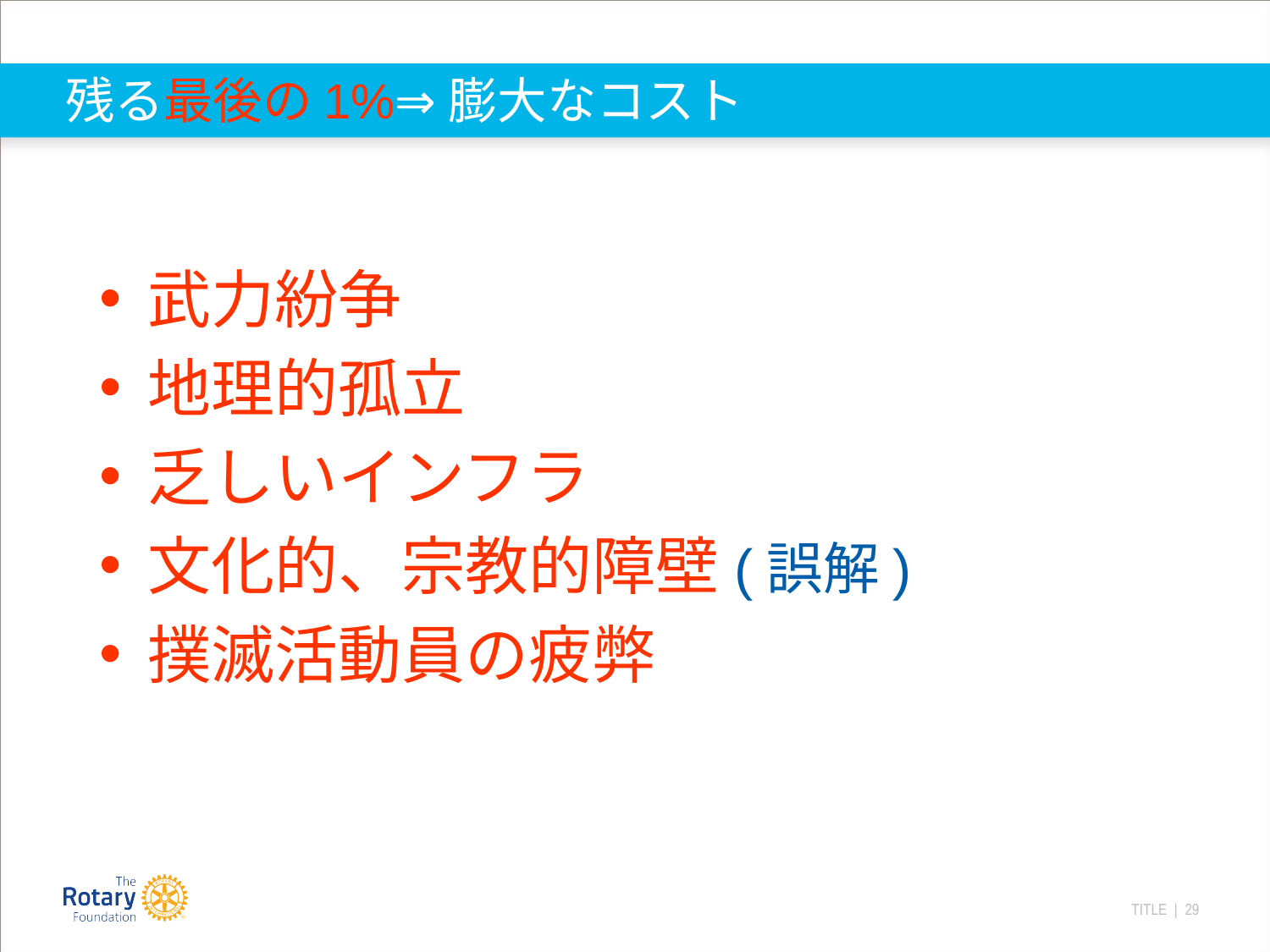

残る最後の1%⇒膨大なコスト
武力紛争
地理的孤立
乏しいインフラ
文化的、宗教的障壁(誤解)
撲滅活動員の疲弊